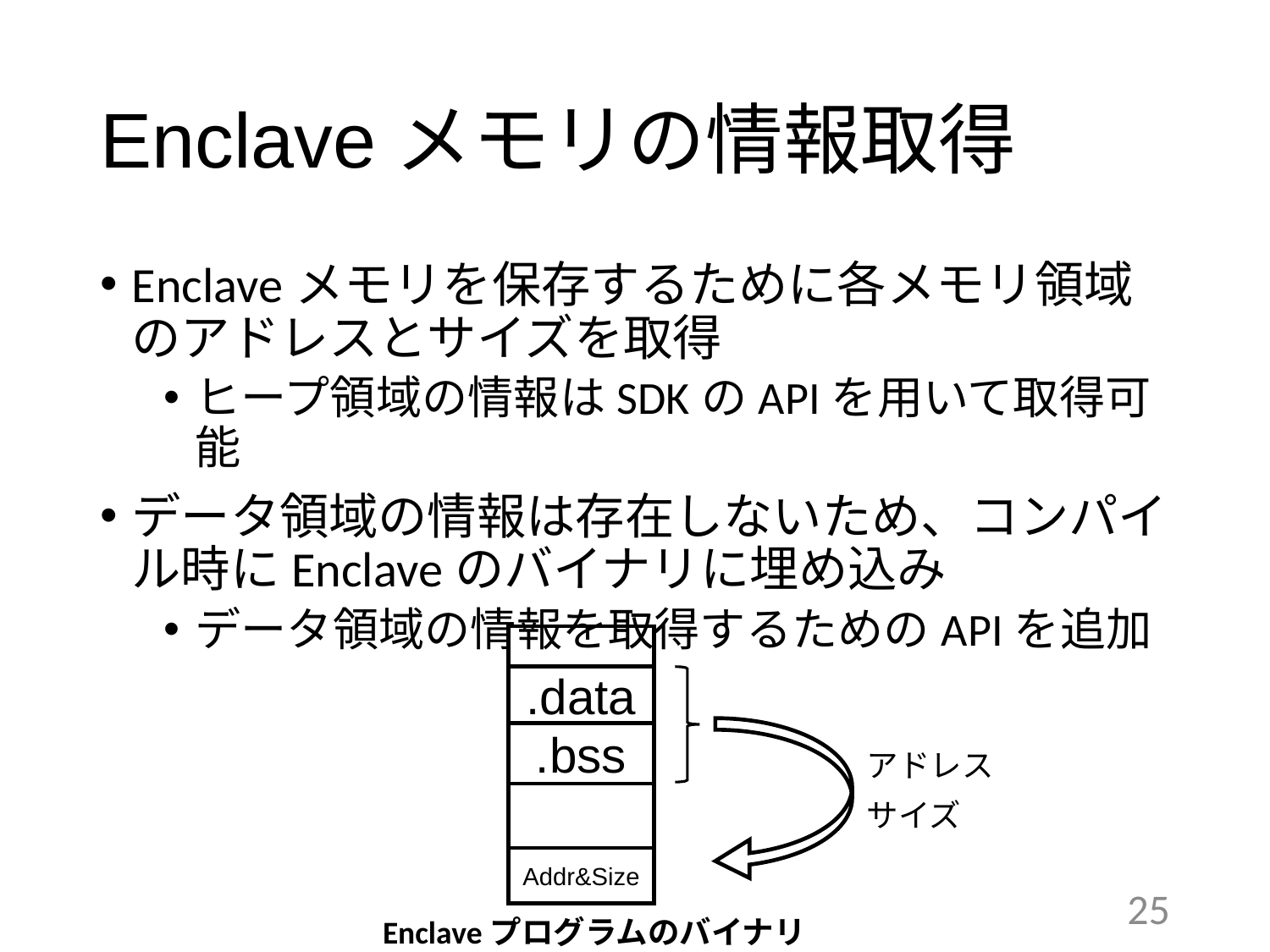

# Enclaveメモリの情報取得
Enclaveメモリを保存するために各メモリ領域のアドレスとサイズを取得
ヒープ領域の情報はSDKのAPIを用いて取得可能
データ領域の情報は存在しないため、コンパイル時にEnclaveのバイナリに埋め込み
データ領域の情報を取得するためのAPIを追加

.data

.bss
アドレス
サイズ
Addr&Size
25
Enclaveプログラムのバイナリ